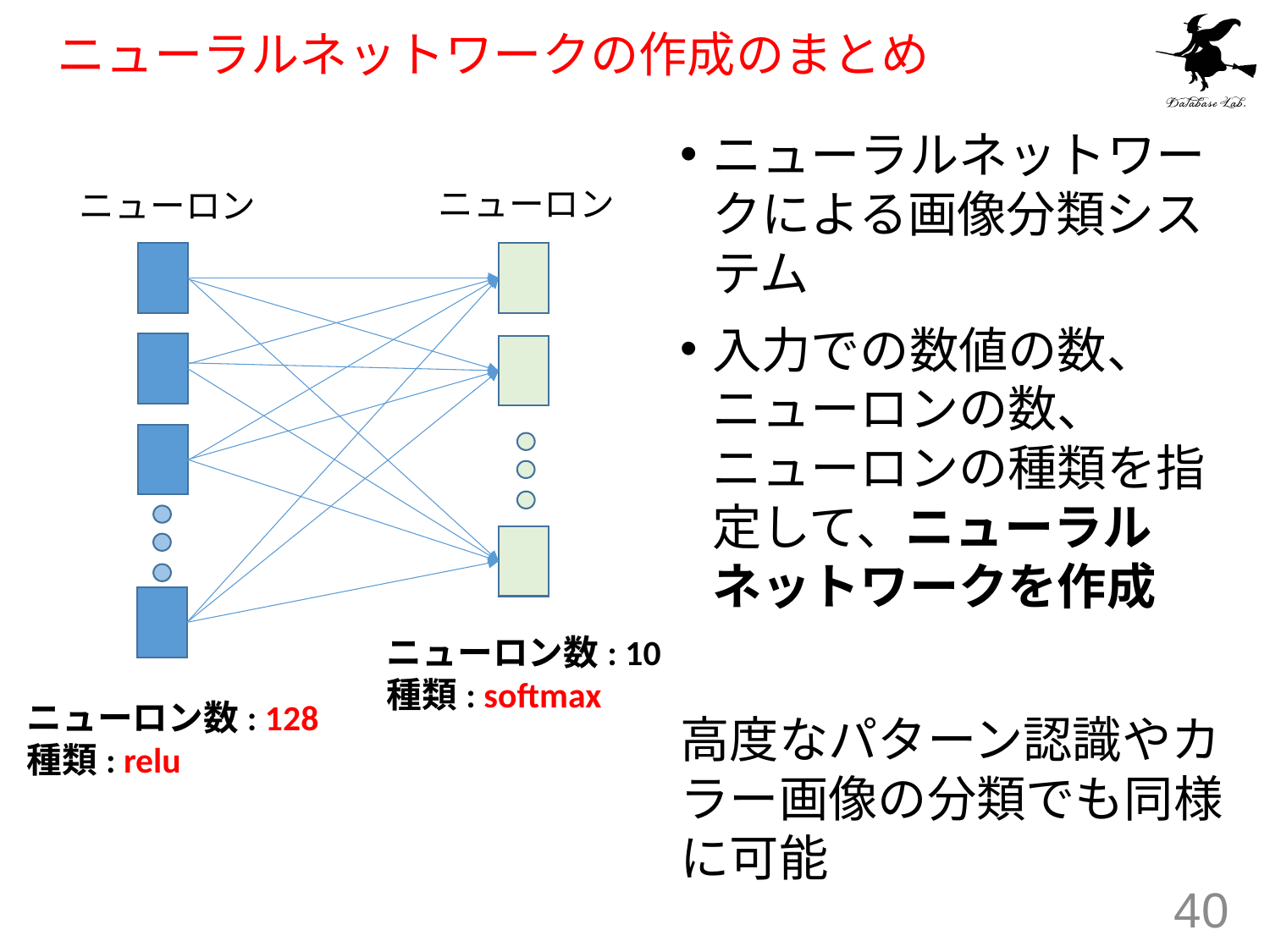

# ニューラルネットワークの作成のまとめ
ニューラルネットワークによる画像分類システム
入力での数値の数、ニューロンの数、ニューロンの種類を指定して、ニューラルネットワークを作成

高度なパターン認識やカラー画像の分類でも同様に可能
ニューロン
ニューロン

ニューロン数: 10
種類: softmax
ニューロン数: 128
種類: relu
40